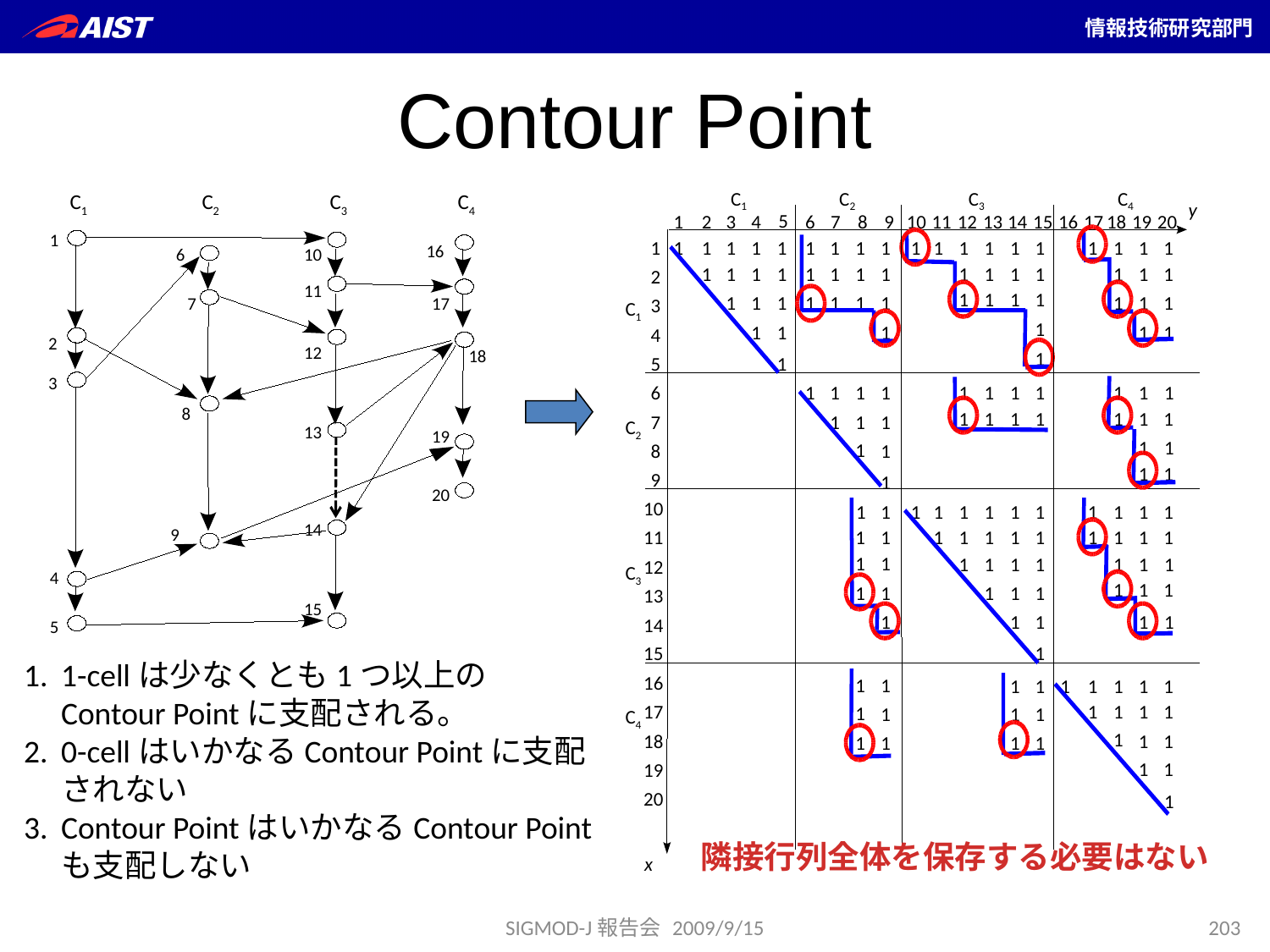

# Contour Point

C1
C2
C3
C4
1

16
6
10

11

7
17

2

12

18

3

8

13

19

20

14

9

4

15

5

C1
C2
C3
C4
y

5
1
2
3
4
6
7
8
9
10
11
12
13
14
15
16
17
18
19
20

1
1
1
1
1
1
1
1
1
1
1
1
1
1
1
1
1
1
1
1

1
1
1
1
1
1
1
1
1
1
1
1
1
1
1
2
1
1
1
1
1
1
1
1
1
1
1
1
1
1
3
C1

1
1
1
1
1
1
4

1
5
1

6
1
1
1
1
1
1
1
1
1
1
1

1
1
1
1
1
1
1
7
1
1
1
C2
1
1
1
8
1

1
1
9
1
10

1
1
1
1
1
1
1
1
1
1
1
1
11
1
1
1
1
1
1
1
1
1
1
1
1
1
1
1
1
1
1
1
1
12
C3

1
1
1
1
1
1
1
1
13

1
1
1

1

1

14

15
1

16
1
1
1
1
1
1
1
1
1
17
1
1
1
1
1
1
1
1
C4

1
18

1
1

1
1
1
1

1
1

19

20
1

x

1-cellは少なくとも1つ以上のContour Pointに支配される。
0-cellはいかなるContour Pointに支配されない
Contour PointはいかなるContour Pointも支配しない
隣接行列全体を保存する必要はない
SIGMOD-J報告会 2009/9/15
203